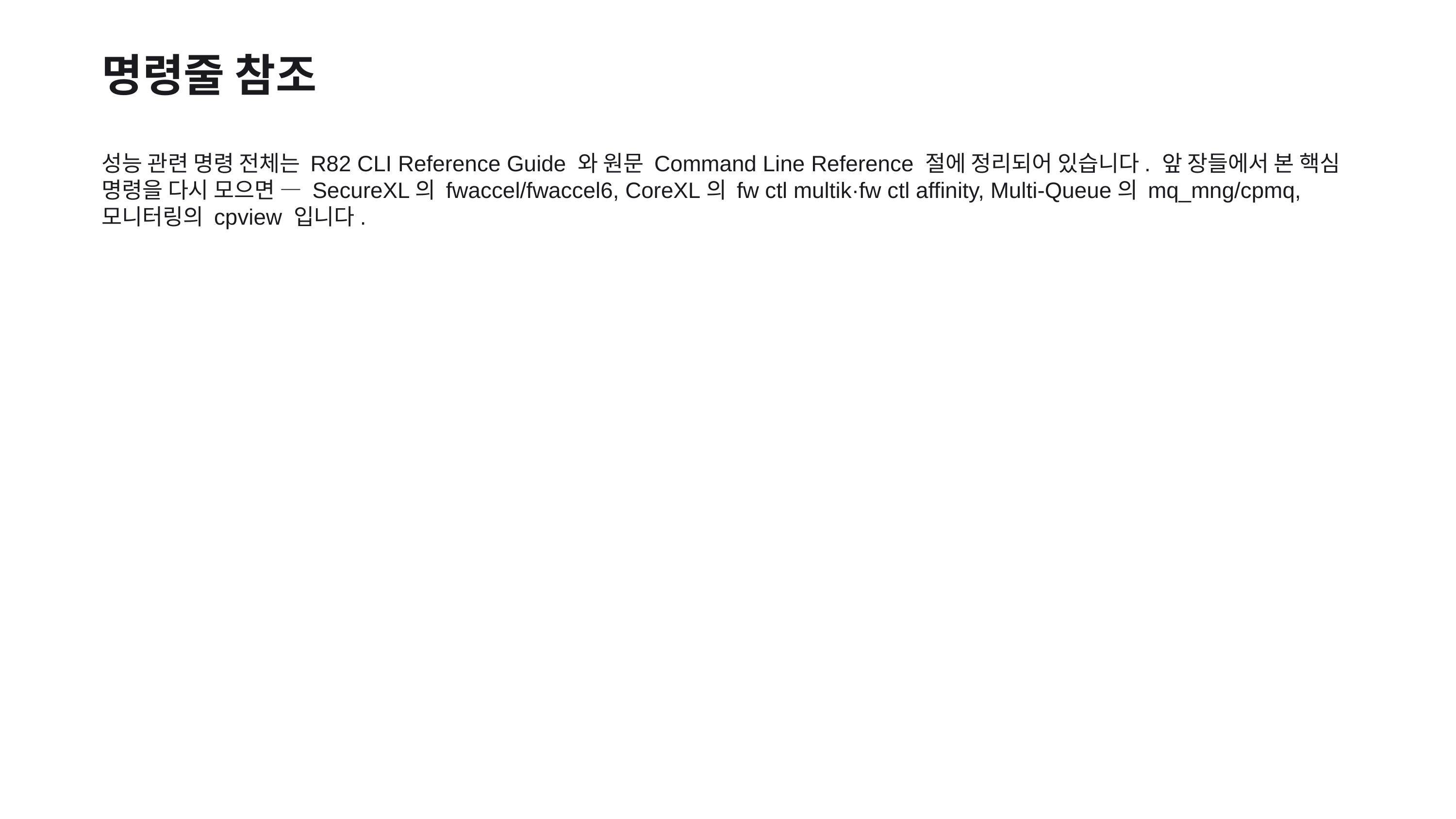

명령줄 참조
성능 관련 명령 전체는 R82 CLI Reference Guide 와 원문 Command Line Reference 절에 정리되어 있습니다. 앞 장들에서 본 핵심 명령을 다시 모으면 — SecureXL의 fwaccel/fwaccel6, CoreXL의 fw ctl multik·fw ctl affinity, Multi-Queue의 mq_mng/cpmq, 모니터링의 cpview 입니다.